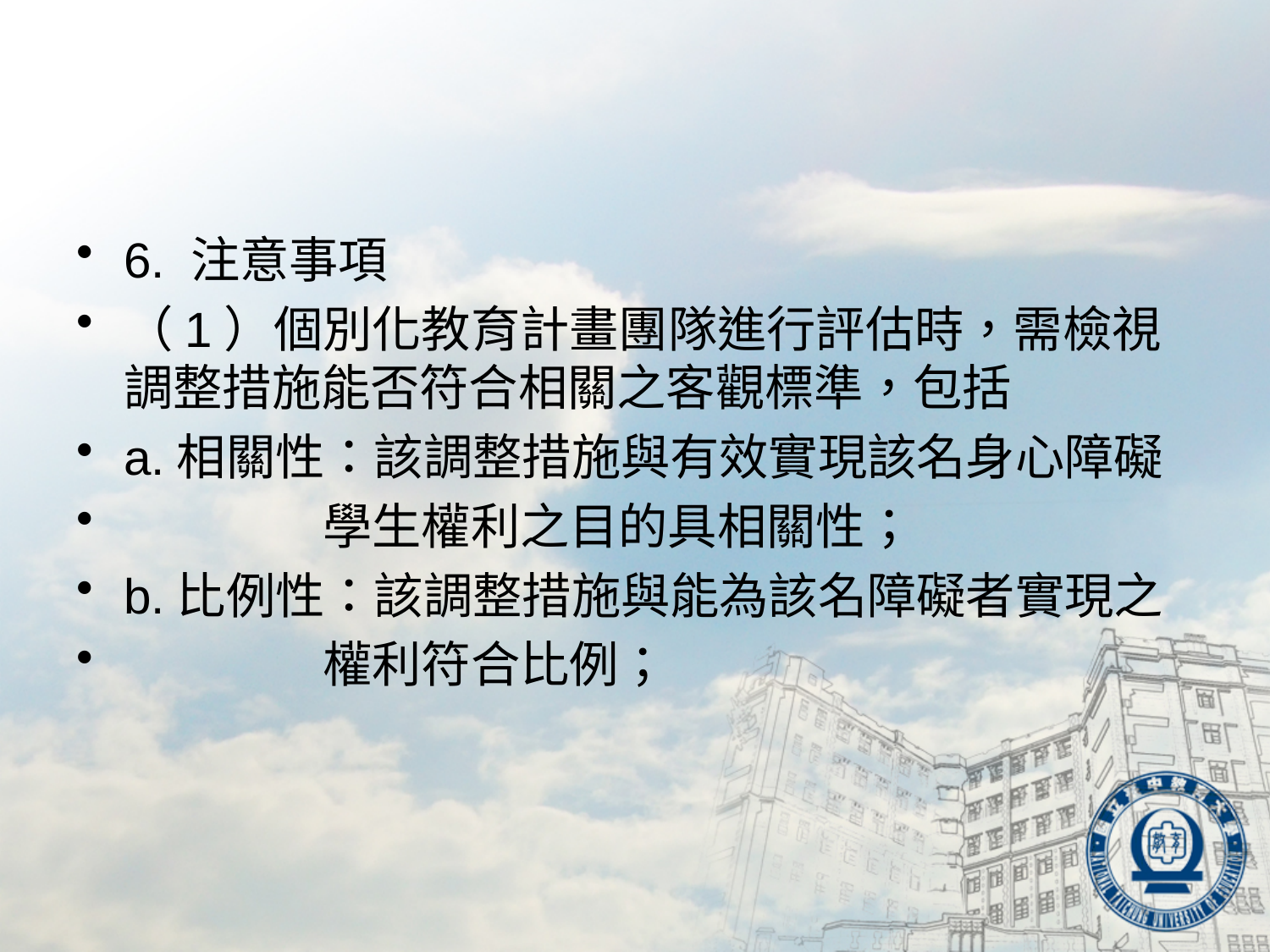

#
6. 注意事項
（1）個別化教育計畫團隊進行評估時，需檢視調整措施能否符合相關之客觀標準，包括
a.相關性：該調整措施與有效實現該名身心障礙
                 學生權利之目的具相關性；
b.比例性：該調整措施與能為該名障礙者實現之
                 權利符合比例；